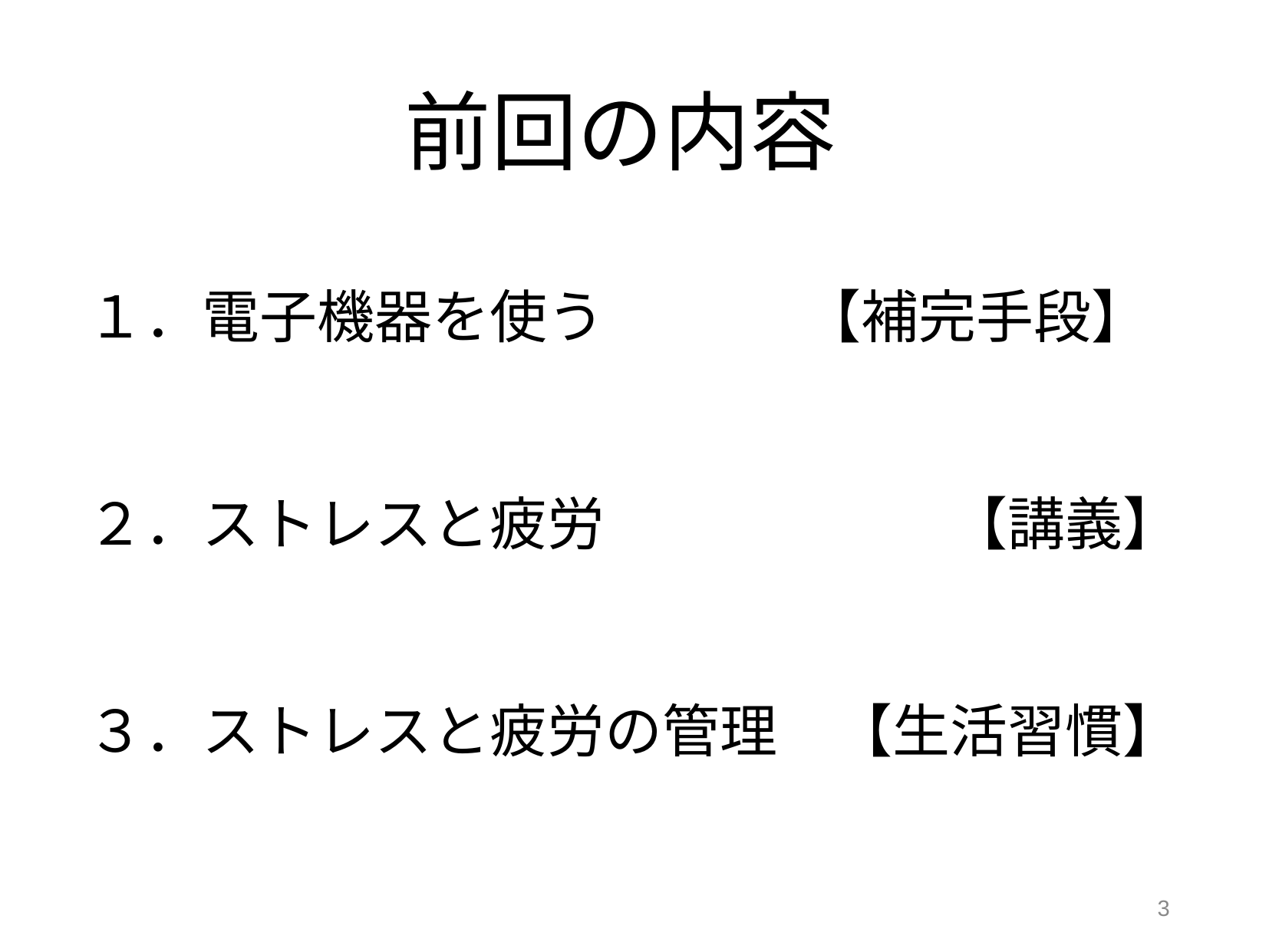

# 前回の内容
１．電子機器を使う　　　  【補完手段】

２．ストレスと疲労　　　　　　【講義】

３．ストレスと疲労の管理　【生活習慣】
3